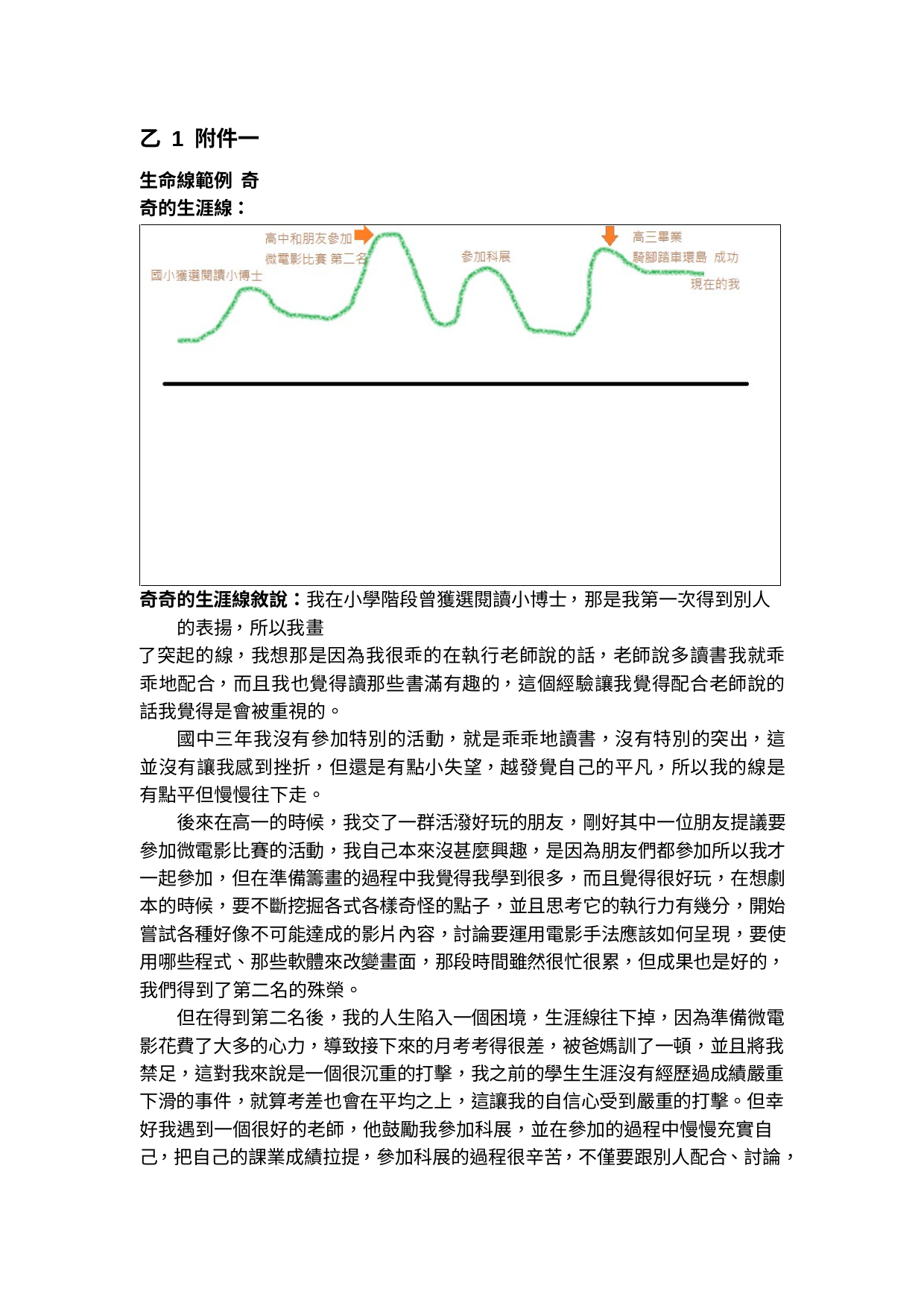

乙 1 附件一
生命線範例  奇奇的生涯線：

奇奇的生涯線敘說：我在小學階段曾獲選閱讀小博士，那是我第一次得到別人的表揚，所以我畫
了突起的線，我想那是因為我很乖的在執行老師說的話，老師說多讀書我就乖乖地配合，而且我也覺得讀那些書滿有趣的，這個經驗讓我覺得配合老師說的話我覺得是會被重視的。
國中三年我沒有參加特別的活動，就是乖乖地讀書，沒有特別的突出，這並沒有讓我感到挫折，但還是有點小失望，越發覺自己的平凡，所以我的線是有點平但慢慢往下走。
後來在高一的時候，我交了一群活潑好玩的朋友，剛好其中一位朋友提議要  參加微電影比賽的活動，我自己本來沒甚麼興趣，是因為朋友們都參加所以我才  一起參加，但在準備籌畫的過程中我覺得我學到很多，而且覺得很好玩，在想劇  本的時候，要不斷挖掘各式各樣奇怪的點子，並且思考它的執行力有幾分，開始  嘗試各種好像不可能達成的影片內容，討論要運用電影手法應該如何呈現，要使  用哪些程式、那些軟體來改變畫面，那段時間雖然很忙很累，但成果也是好的，  我們得到了第二名的殊榮。
但在得到第二名後，我的人生陷入一個困境，生涯線往下掉，因為準備微電  影花費了大多的心力，導致接下來的月考考得很差，被爸媽訓了一頓，並且將我  禁足，這對我來說是一個很沉重的打擊，我之前的學生生涯沒有經歷過成績嚴重  下滑的事件，就算考差也會在平均之上，這讓我的自信心受到嚴重的打擊。但幸  好我遇到一個很好的老師，他鼓勵我參加科展，並在參加的過程中慢慢充實自  己，把自己的課業成績拉提，參加科展的過程很辛苦，不僅要跟別人配合、討論，